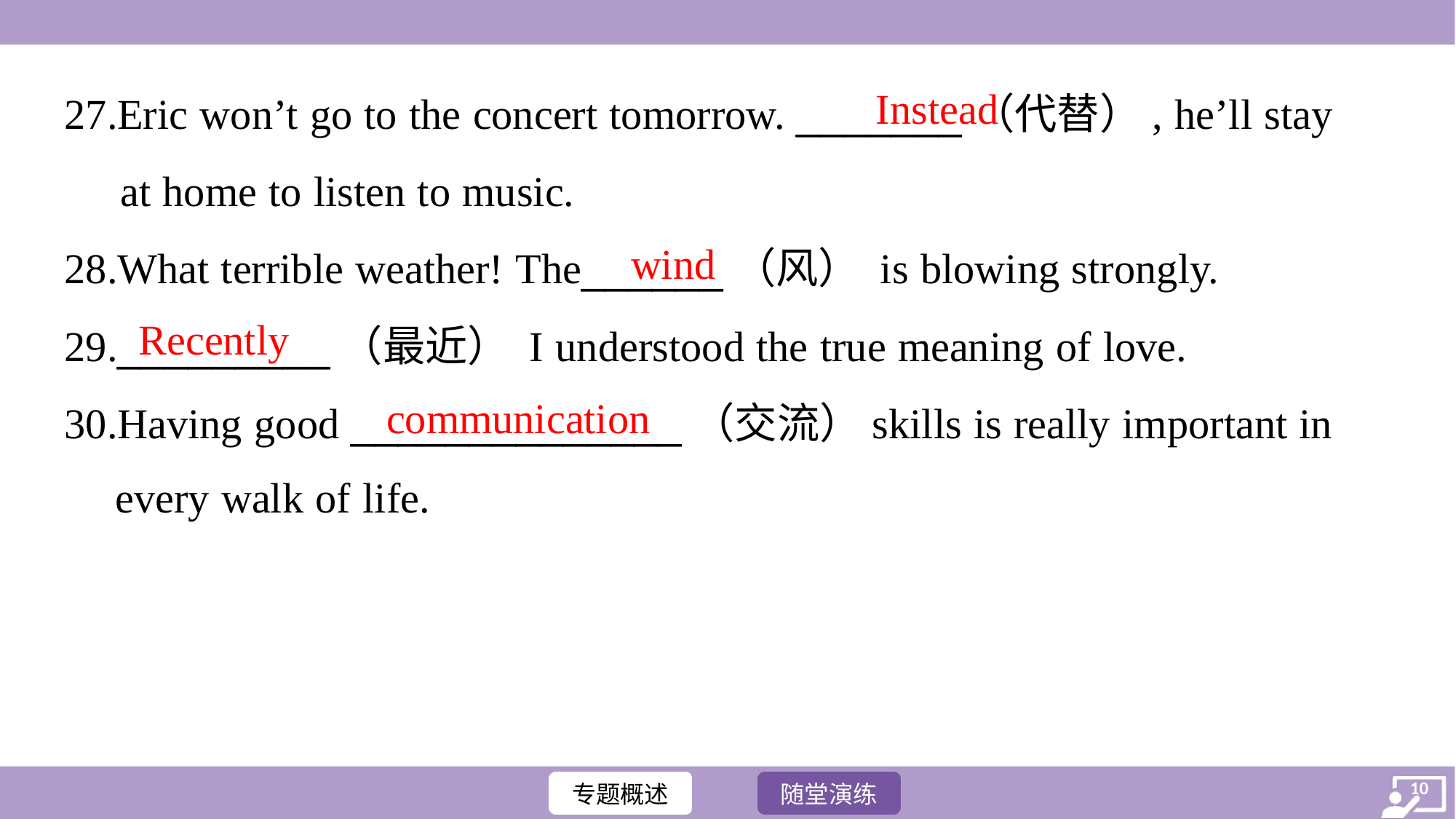

Instead
27.Eric won’t go to the concert tomorrow. _______（代替）, he’ll stay
at home to listen to music.
28.What terrible weather! The______（风） is blowing strongly.
29._________（最近） I understood the true meaning of love.
30.Having good ______________（交流）skills is really important in
every walk of life.
wind
Recently
communication